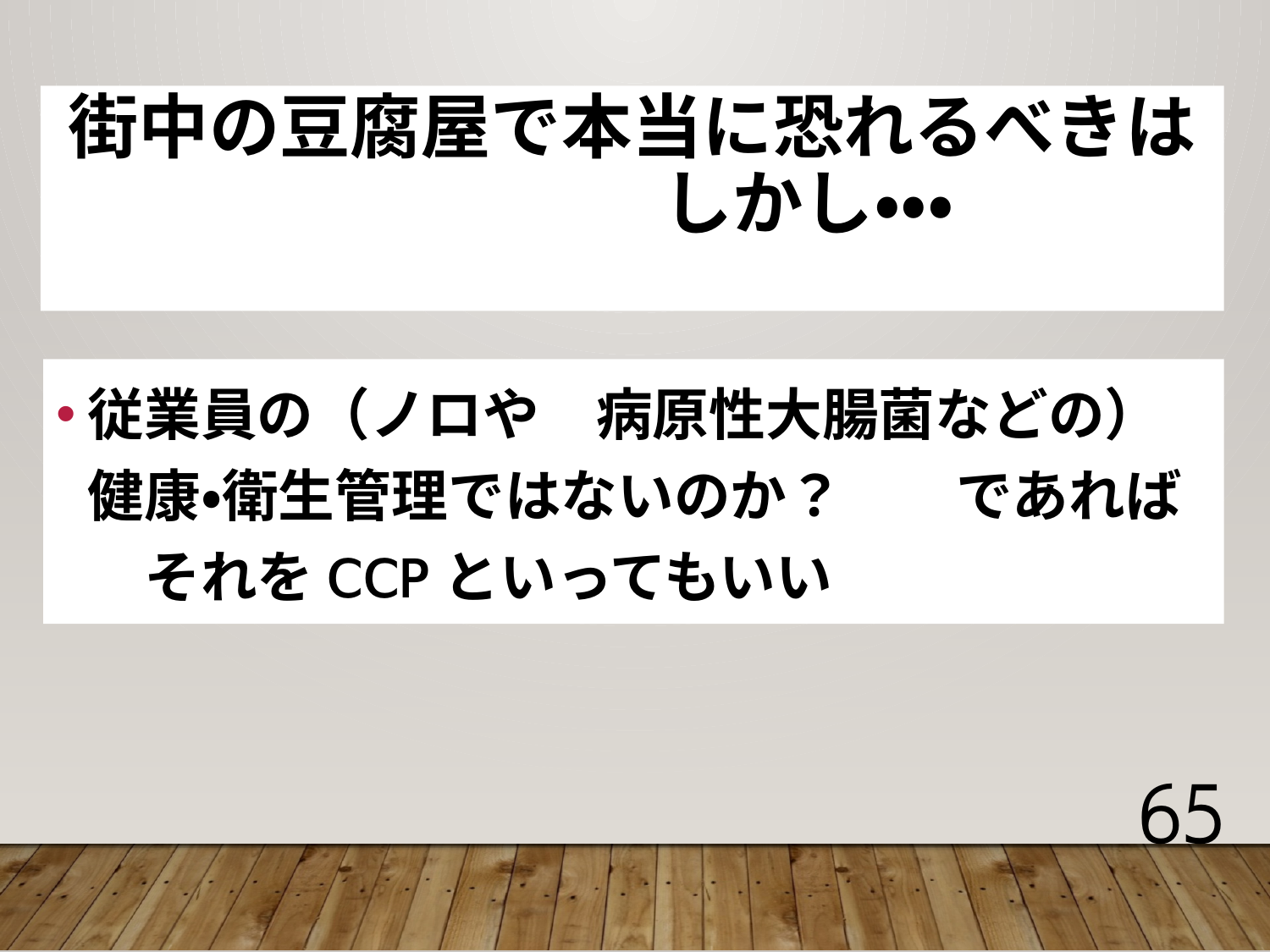

# 街中の豆腐屋で本当に恐れるべきは　　　　　しかし・・・
従業員の（ノロや　病原性大腸菌などの）健康・衛生管理ではないのか？　　であれば　それをCCPといってもいい
65